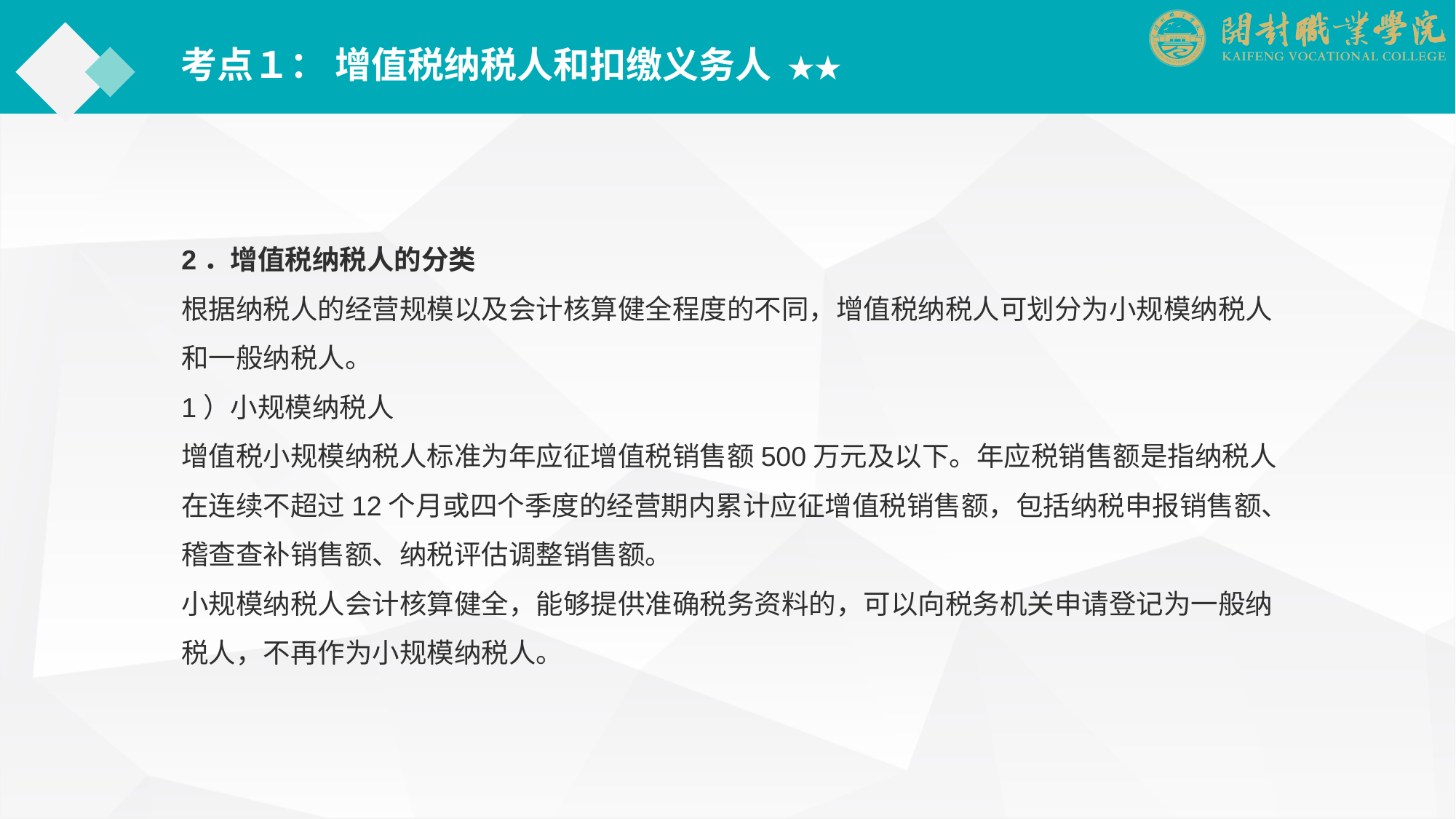

考点１： 增值税纳税人和扣缴义务人  ★★
2．增值税纳税人的分类
根据纳税人的经营规模以及会计核算健全程度的不同，增值税纳税人可划分为小规模纳税人和一般纳税人。
1）小规模纳税人
增值税小规模纳税人标准为年应征增值税销售额500万元及以下。年应税销售额是指纳税人在连续不超过12个月或四个季度的经营期内累计应征增值税销售额，包括纳税申报销售额、稽查查补销售额、纳税评估调整销售额。
小规模纳税人会计核算健全，能够提供准确税务资料的，可以向税务机关申请登记为一般纳税人，不再作为小规模纳税人。